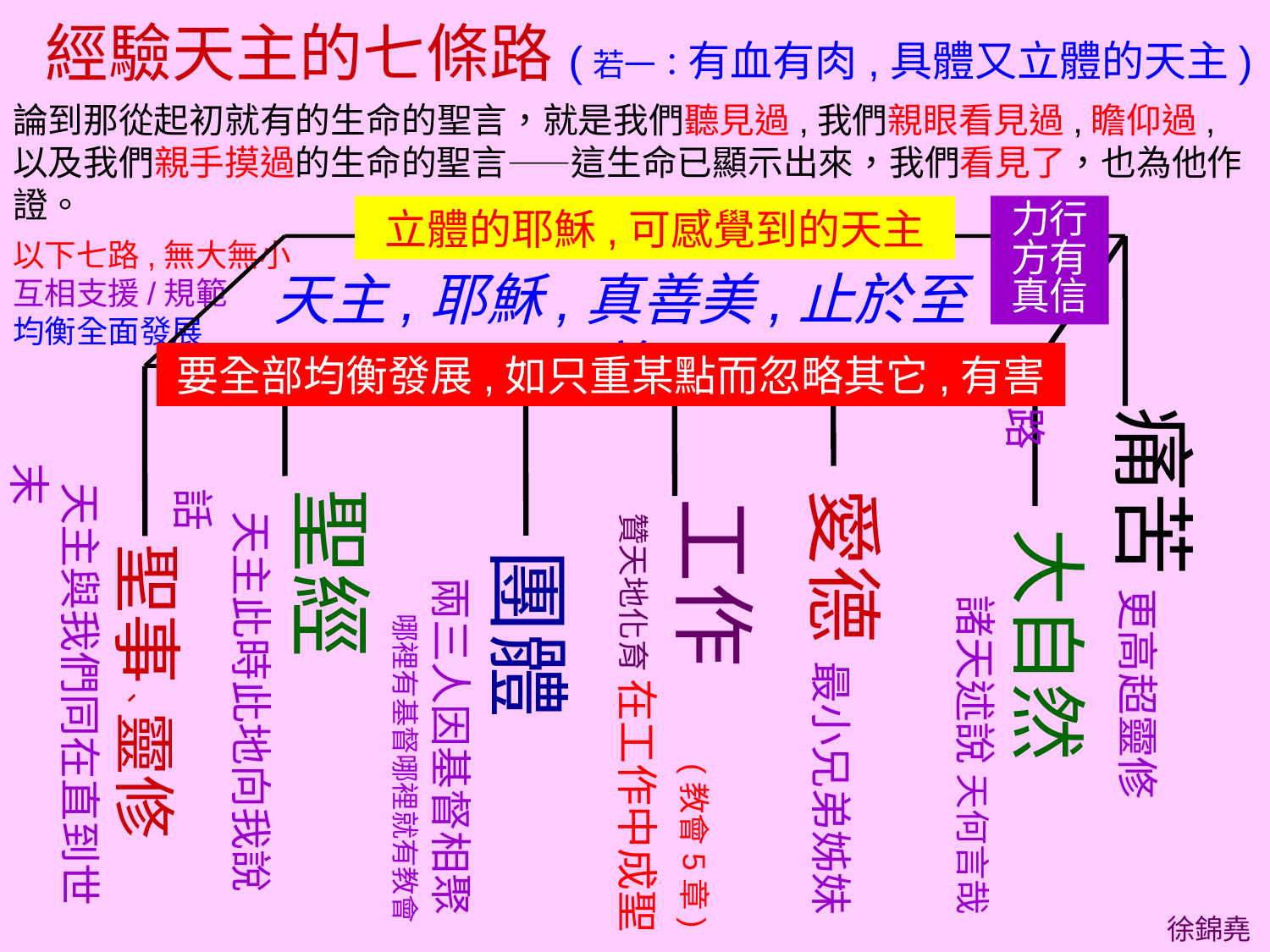

經驗天主的七條路(若一：有血有肉,具體又立體的天主)
論到那從起初就有的生命的聖言，就是我們聽見過,我們親眼看見過,瞻仰過,以及我們親手摸過的生命的聖言——這生命已顯示出來，我們看見了，也為他作證。
以下七路,無大無小
互相支援/規範
均衡全面發展
力行
方有
真信
立體的耶穌,可感覺到的天主

天主,耶穌,真善美,止於至善
要全部均衡發展,如只重某點而忽略其它,有害

痛苦 更高超靈修路
    聖事、靈修
 天主與我們同在直到世末
聖經
 天主此時此地向我說話
愛德 最小兄弟姊妹
工作    (教會5章)
 贊天地化育 在工作中成聖
大自然
     諸天述說 天何言哉
團體
  兩三人因基督相聚
        哪裡有基督哪裡就有教會
徐錦堯